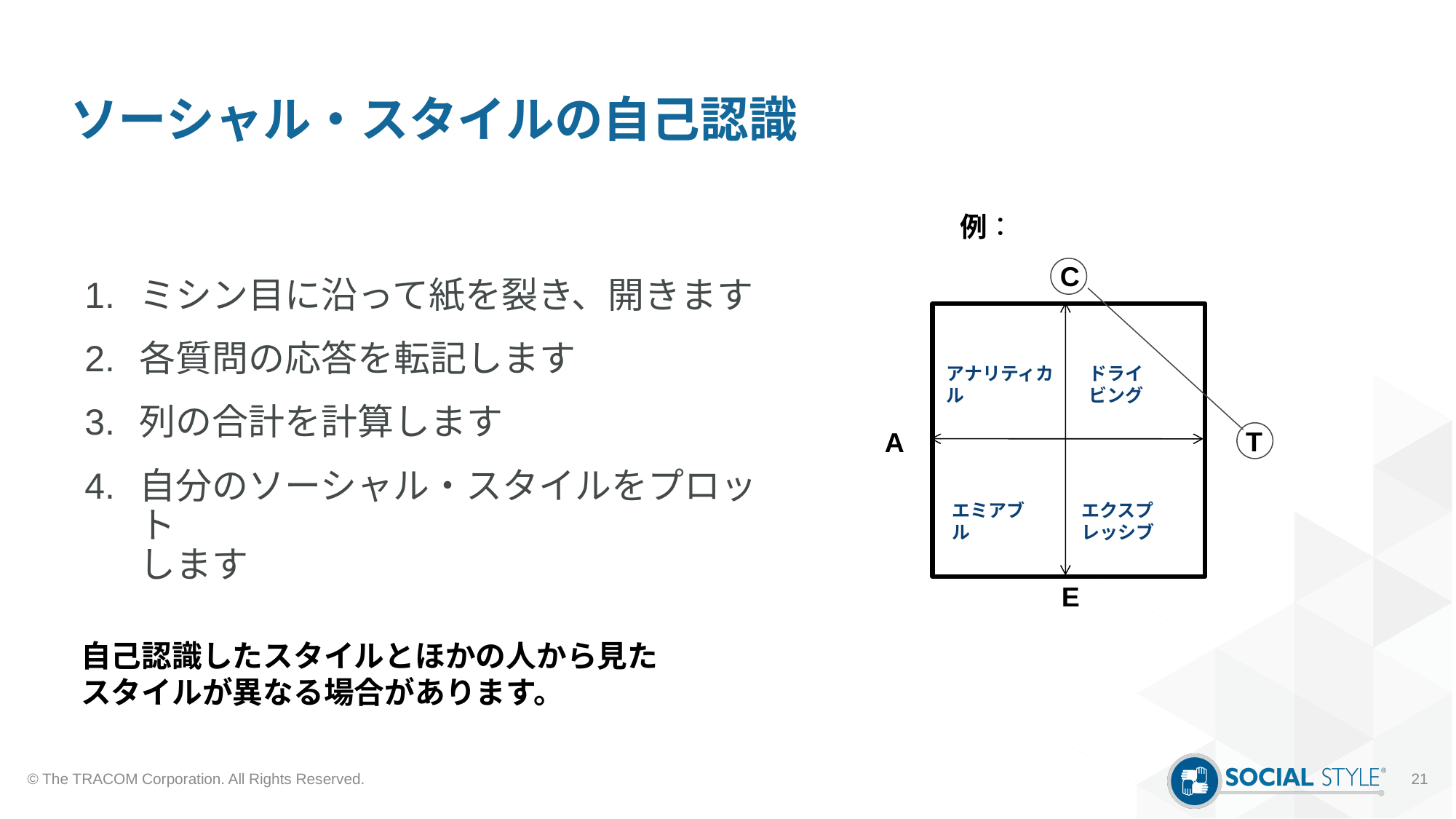

# ソーシャル・スタイルの自己認識
例：

  C

ミシン目に沿って紙を裂き、開きます
各質問の応答を転記します
列の合計を計算します
自分のソーシャル・スタイルをプロット
します

アナリティカル
ドライ
ビング
  T
A

エミアブル
エクスプレッシブ
E
自己認識したスタイルとほかの人から見た
スタイルが異なる場合があります。
© The TRACOM Corporation. All Rights Reserved.
21